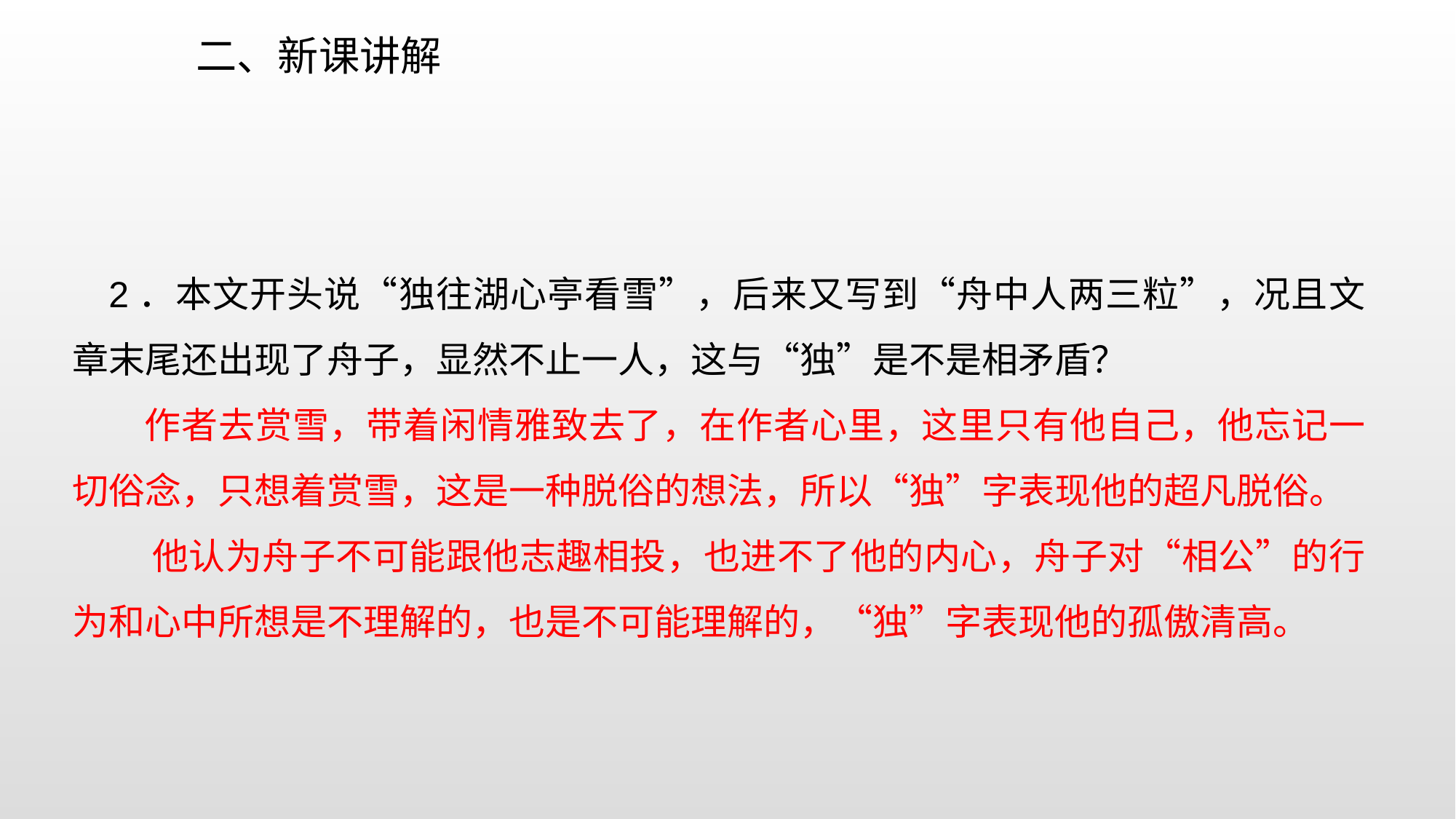

二、新课讲解

2．本文开头说“独往湖心亭看雪”，后来又写到“舟中人两三粒”，况且文章末尾还出现了舟子，显然不止一人，这与“独”是不是相矛盾？
   作者去赏雪，带着闲情雅致去了，在作者心里，这里只有他自己，他忘记一切俗念，只想着赏雪，这是一种脱俗的想法，所以“独”字表现他的超凡脱俗。
    他认为舟子不可能跟他志趣相投，也进不了他的内心，舟子对“相公”的行为和心中所想是不理解的，也是不可能理解的，“独”字表现他的孤傲清高。